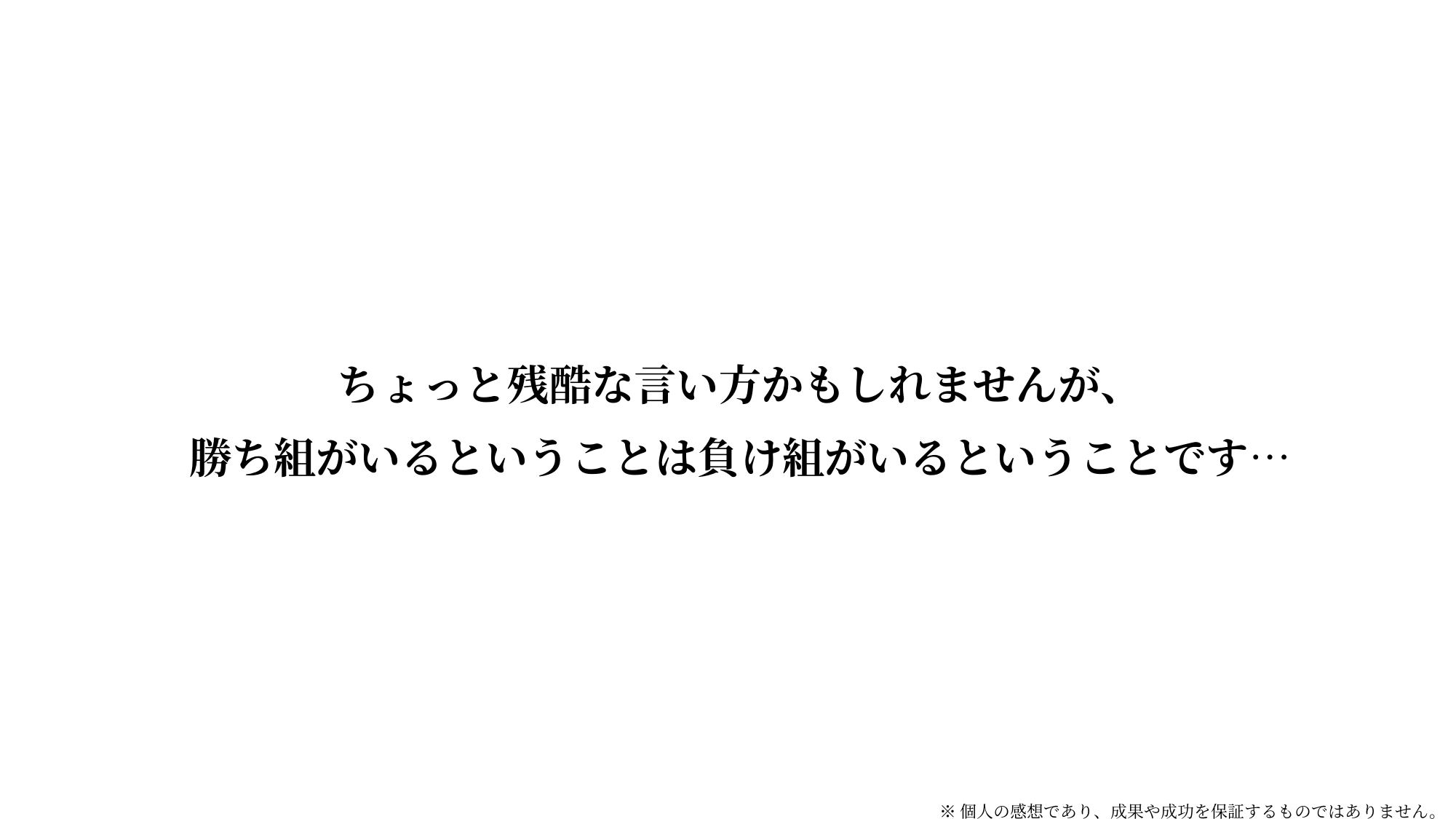

ちょっと残酷な言い方かもしれませんが、
勝ち組がいるということは負け組がいるということです…
※個人の感想であり、成果や成功を保証するものではありません。